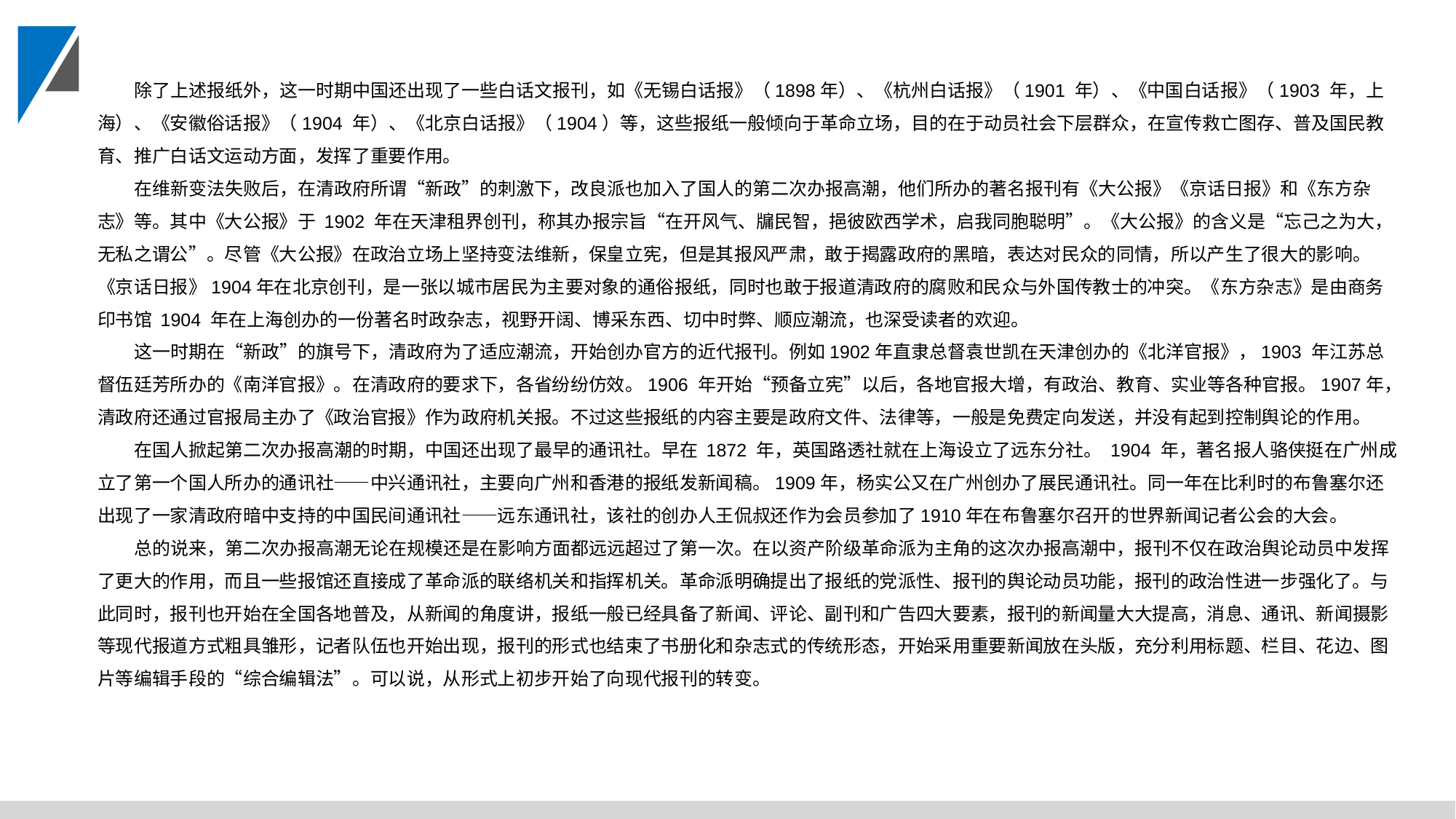

除了上述报纸外，这一时期中国还出现了一些白话文报刊，如《无锡白话报》（1898年）、《杭州白话报》（1901 年）、《中国白话报》（1903 年，上海）、《安徽俗话报》（1904 年）、《北京白话报》（1904）等，这些报纸一般倾向于革命立场，目的在于动员社会下层群众，在宣传救亡图存、普及国民教育、推广白话文运动方面，发挥了重要作用。
在维新变法失败后，在清政府所谓“新政”的刺激下，改良派也加入了国人的第二次办报高潮，他们所办的著名报刊有《大公报》《京话日报》和《东方杂志》等。其中《大公报》于 1902 年在天津租界创刊，称其办报宗旨“在开风气、牖民智，挹彼欧西学术，启我同胞聪明”。《大公报》的含义是“忘己之为大，无私之谓公”。尽管《大公报》在政治立场上坚持变法维新，保皇立宪，但是其报风严肃，敢于揭露政府的黑暗，表达对民众的同情，所以产生了很大的影响。《京话日报》1904年在北京创刊，是一张以城市居民为主要对象的通俗报纸，同时也敢于报道清政府的腐败和民众与外国传教士的冲突。《东方杂志》是由商务印书馆 1904 年在上海创办的一份著名时政杂志，视野开阔、博采东西、切中时弊、顺应潮流，也深受读者的欢迎。
这一时期在“新政”的旗号下，清政府为了适应潮流，开始创办官方的近代报刊。例如1902年直隶总督袁世凯在天津创办的《北洋官报》，1903 年江苏总督伍廷芳所办的《南洋官报》。在清政府的要求下，各省纷纷仿效。1906 年开始“预备立宪”以后，各地官报大增，有政治、教育、实业等各种官报。1907年，清政府还通过官报局主办了《政治官报》作为政府机关报。不过这些报纸的内容主要是政府文件、法律等，一般是免费定向发送，并没有起到控制舆论的作用。
在国人掀起第二次办报高潮的时期，中国还出现了最早的通讯社。早在 1872 年，英国路透社就在上海设立了远东分社。 1904 年，著名报人骆侠挺在广州成立了第一个国人所办的通讯社——中兴通讯社，主要向广州和香港的报纸发新闻稿。1909年，杨实公又在广州创办了展民通讯社。同一年在比利时的布鲁塞尔还出现了一家清政府暗中支持的中国民间通讯社——远东通讯社，该社的创办人王侃叔还作为会员参加了1910年在布鲁塞尔召开的世界新闻记者公会的大会。
总的说来，第二次办报高潮无论在规模还是在影响方面都远远超过了第一次。在以资产阶级革命派为主角的这次办报高潮中，报刊不仅在政治舆论动员中发挥了更大的作用，而且一些报馆还直接成了革命派的联络机关和指挥机关。革命派明确提出了报纸的党派性、报刊的舆论动员功能，报刊的政治性进一步强化了。与此同时，报刊也开始在全国各地普及，从新闻的角度讲，报纸一般已经具备了新闻、评论、副刊和广告四大要素，报刊的新闻量大大提高，消息、通讯、新闻摄影等现代报道方式粗具雏形，记者队伍也开始出现，报刊的形式也结束了书册化和杂志式的传统形态，开始采用重要新闻放在头版，充分利用标题、栏目、花边、图片等编辑手段的“综合编辑法”。可以说，从形式上初步开始了向现代报刊的转变。